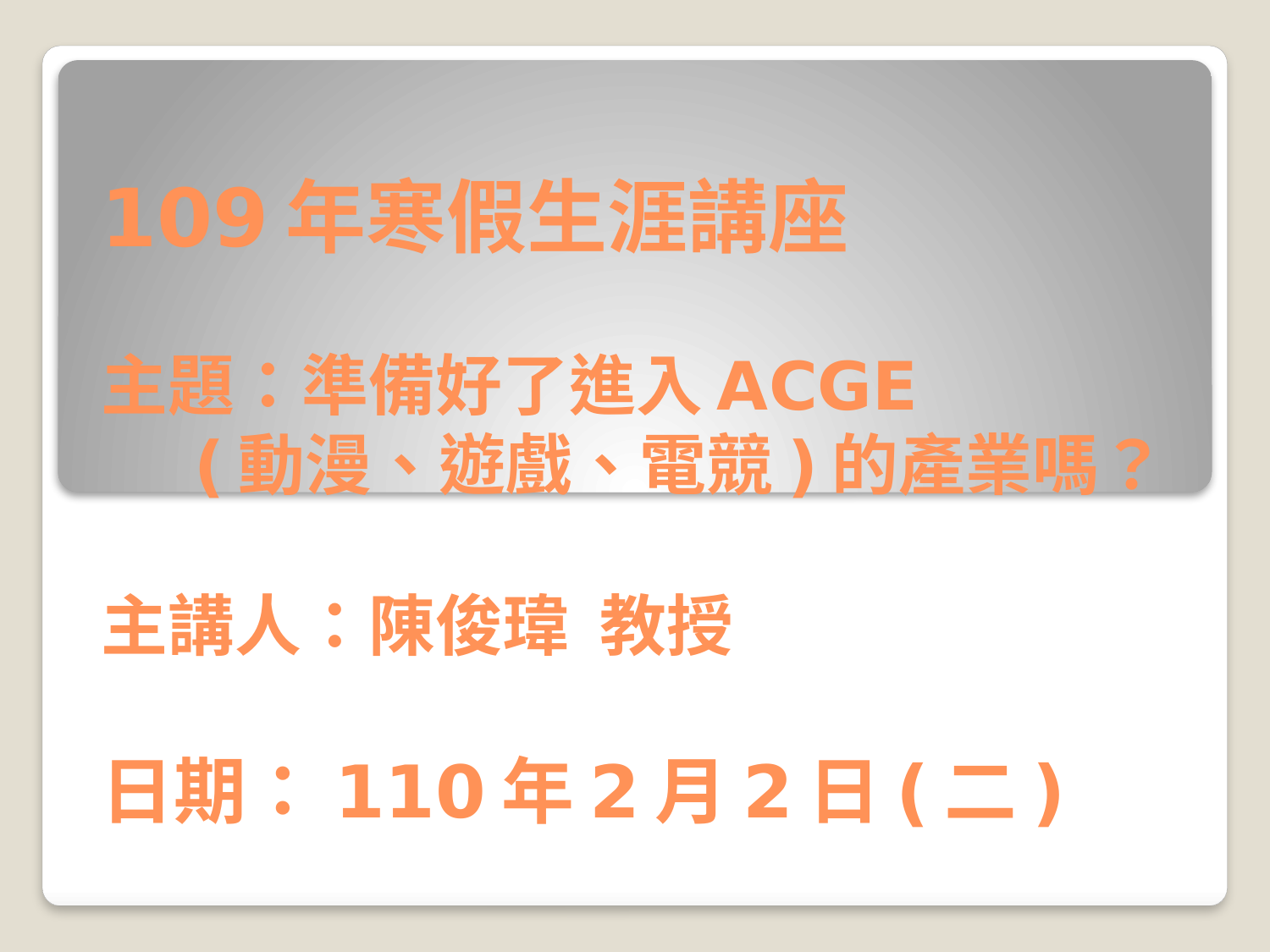

# 109年寒假生涯講座 主題：準備好了進入ACGE (動漫、遊戲、電競)的產業嗎？ 主講人：陳俊瑋  教授 日期：110年2月2日(二)